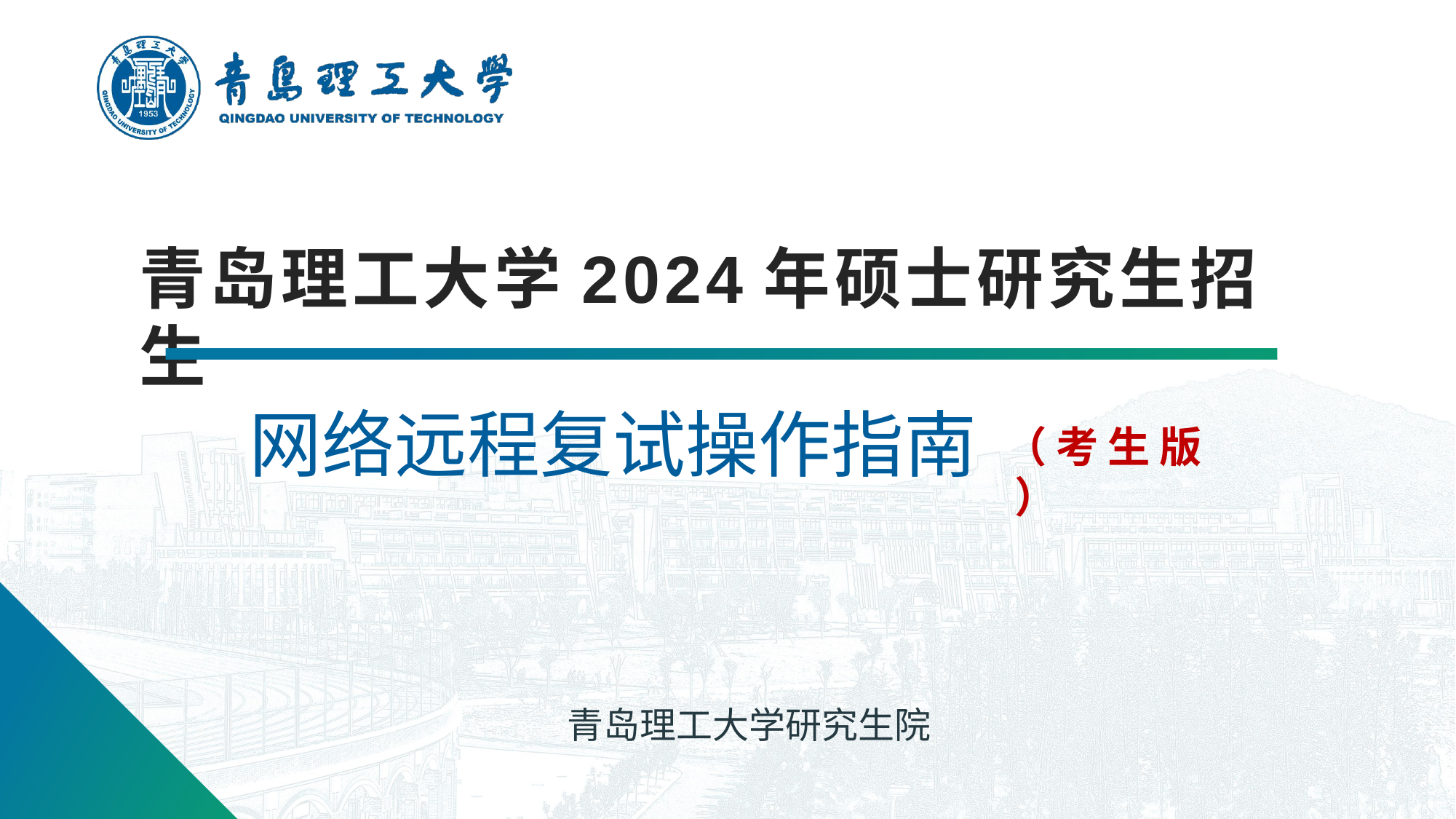

# 青岛理工大学2024年硕士研究生招生

网络远程复试操作指南
（ 考 生 版  ）

青岛理工大学研究生院